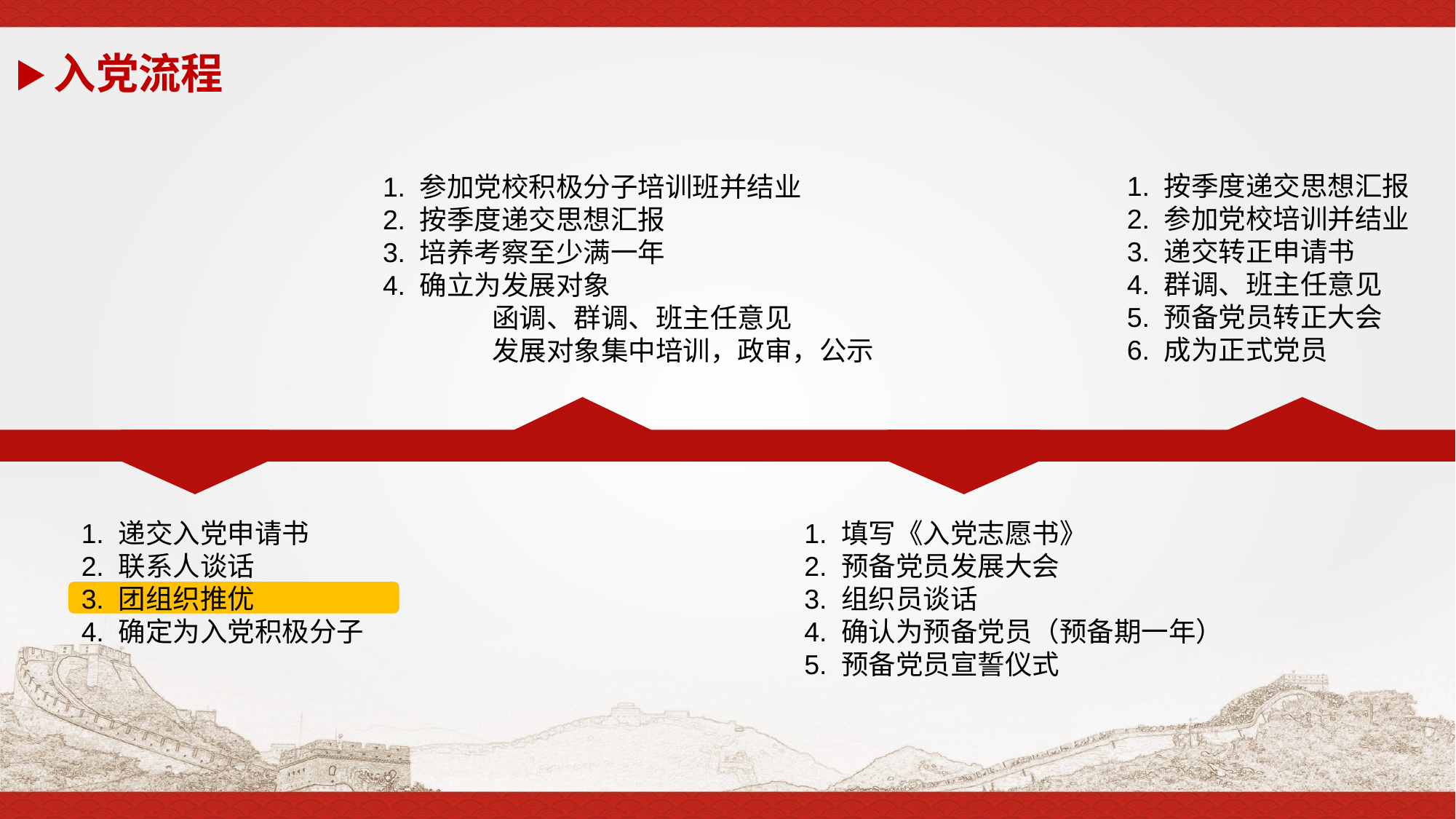

# 入党流程
1. 按季度递交思想汇报
2. 参加党校培训并结业
3. 递交转正申请书
4. 群调、班主任意见
5. 预备党员转正大会
6. 成为正式党员
1. 参加党校积极分子培训班并结业
2. 按季度递交思想汇报
3. 培养考察至少满一年
4. 确立为发展对象
	函调、群调、班主任意见
	发展对象集中培训，政审，公示

1. 递交入党申请书
2. 联系人谈话
3. 团组织推优
4. 确定为入党积极分子
1. 填写《入党志愿书》
2. 预备党员发展大会
3. 组织员谈话
4. 确认为预备党员（预备期一年）
5. 预备党员宣誓仪式